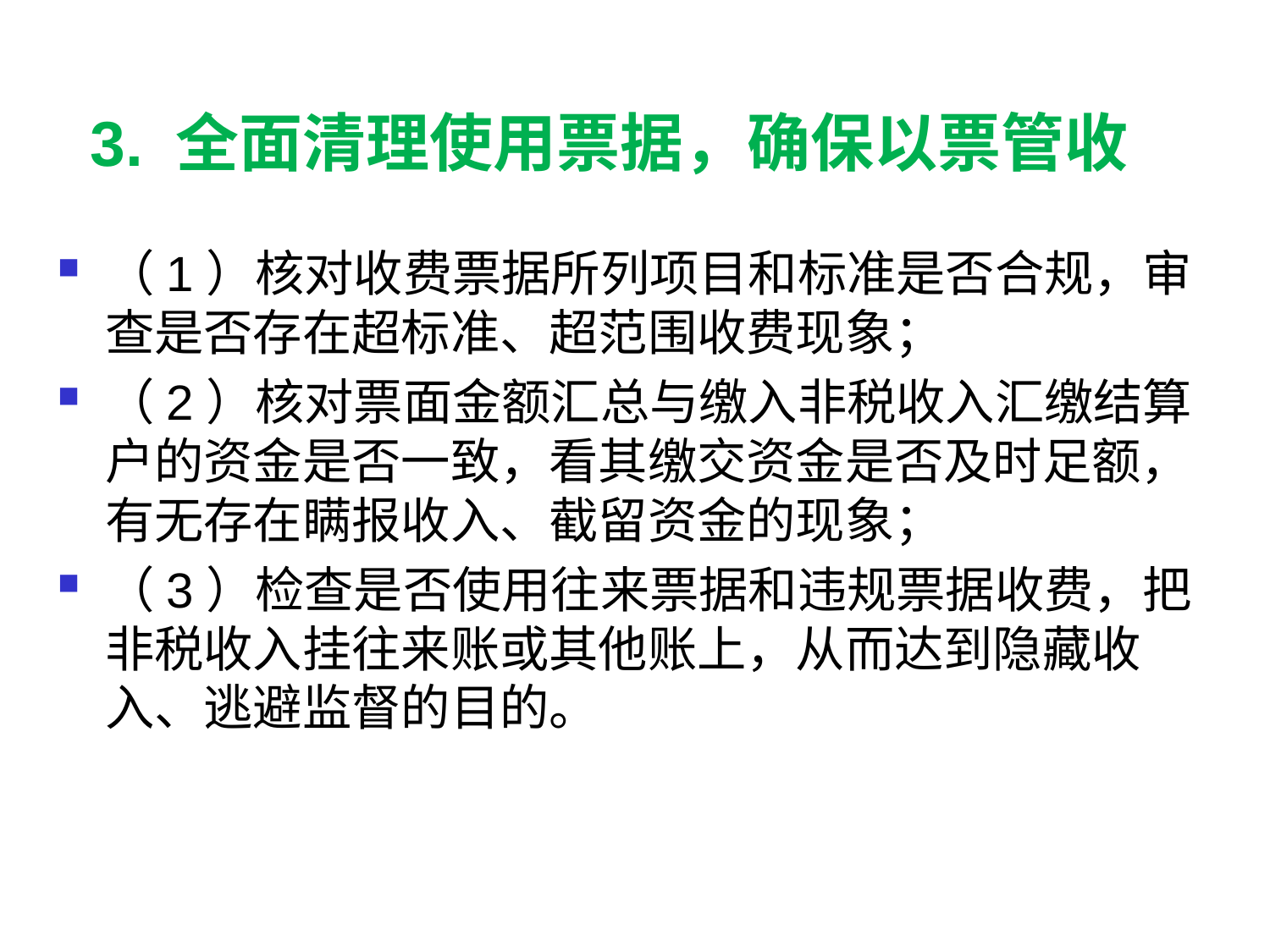

# 3. 全面清理使用票据，确保以票管收
（1）核对收费票据所列项目和标准是否合规，审查是否存在超标准、超范围收费现象；
（2）核对票面金额汇总与缴入非税收入汇缴结算户的资金是否一致，看其缴交资金是否及时足额，有无存在瞒报收入、截留资金的现象；
（3）检查是否使用往来票据和违规票据收费，把非税收入挂往来账或其他账上，从而达到隐藏收入、逃避监督的目的。